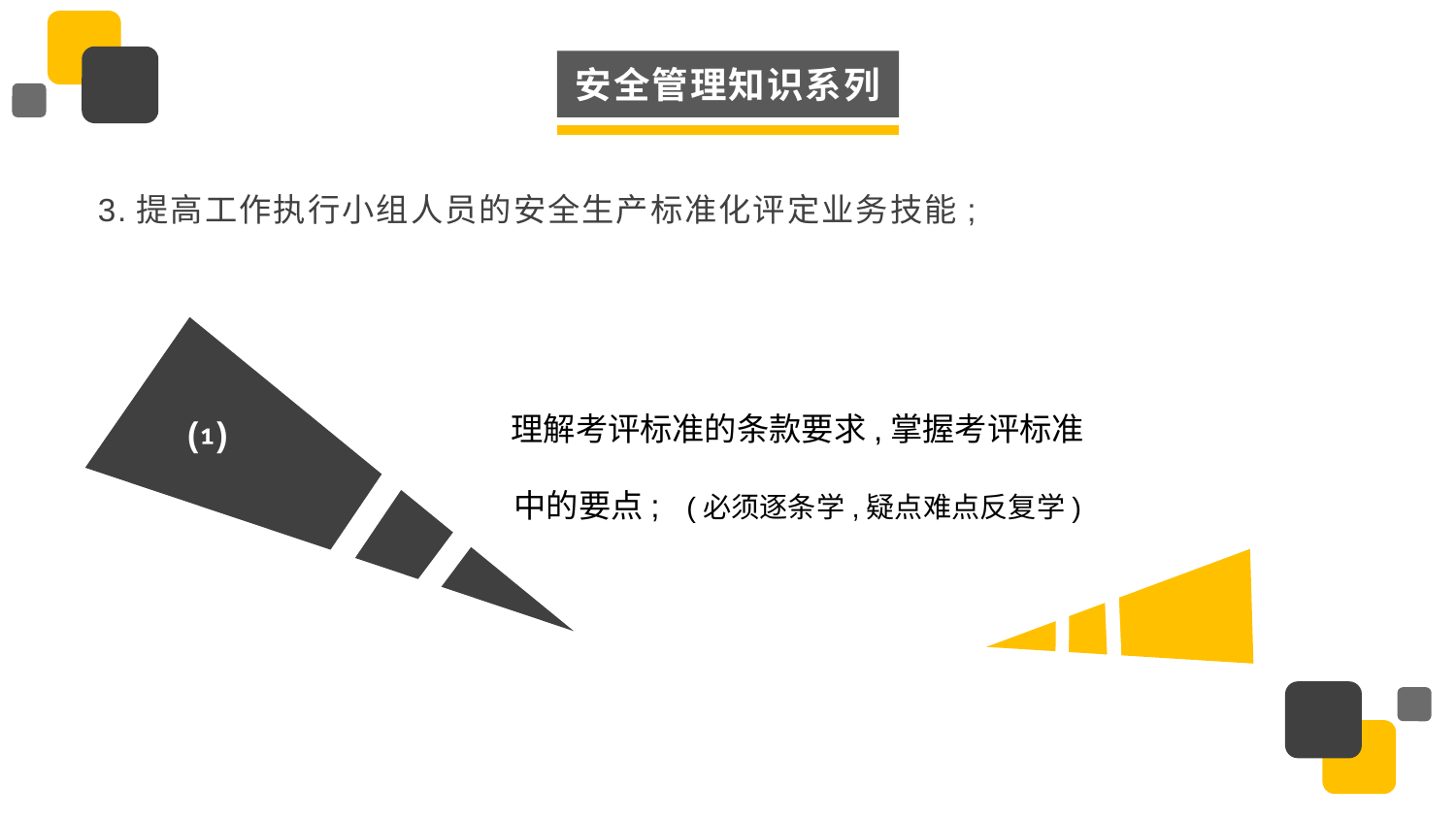

安全管理知识系列
3.提高工作执行小组人员的安全生产标准化评定业务技能;
理解考评标准的条款要求,掌握考评标准
中的要点;   (必须逐条学,疑点难点反复学)

⑴